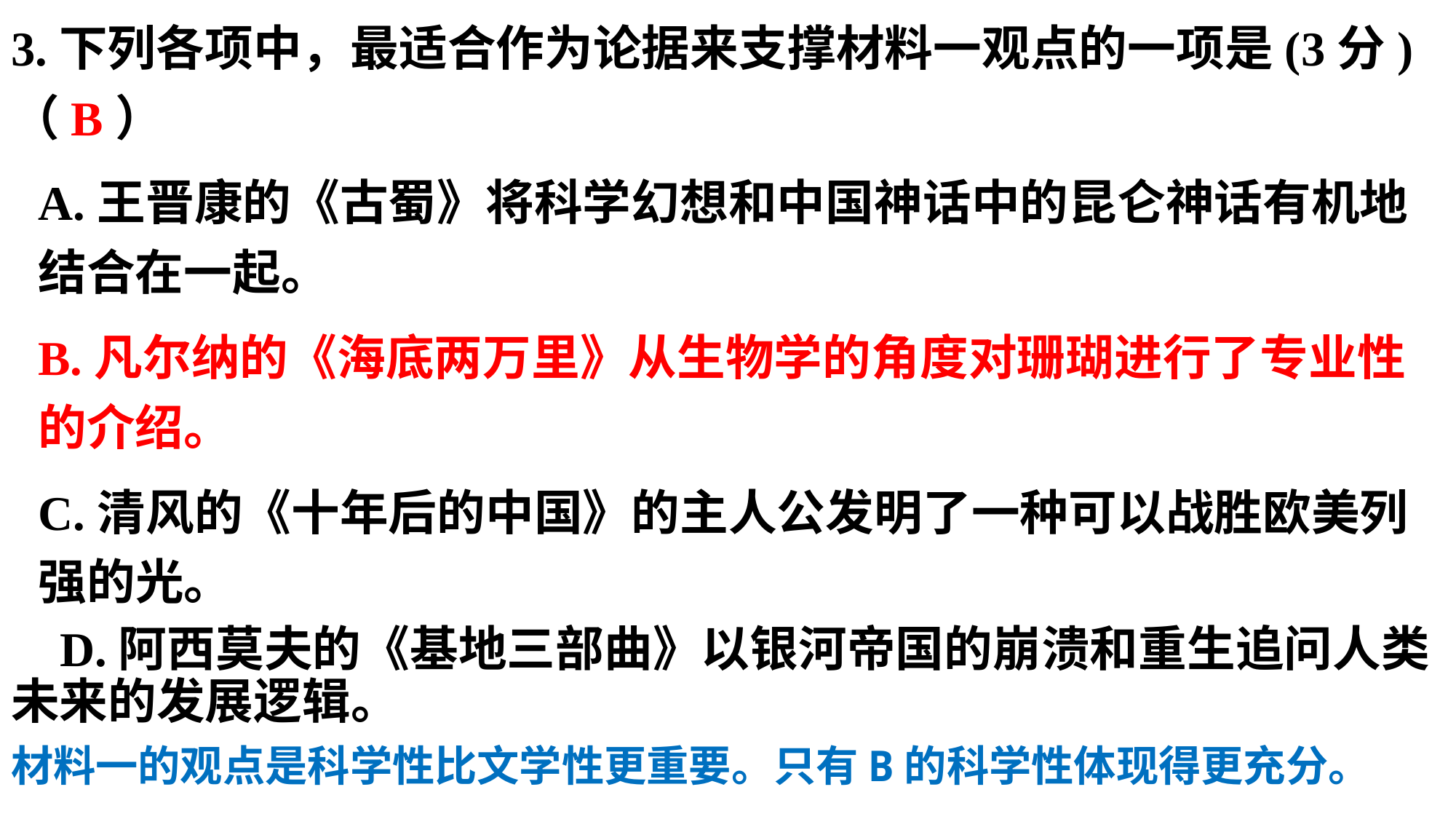

3.下列各项中，最适合作为论据来支撑材料一观点的一项是(3分)（B）
A.王晋康的《古蜀》将科学幻想和中国神话中的昆仑神话有机地结合在一起。
B.凡尔纳的《海底两万里》从生物学的角度对珊瑚进行了专业性的介绍。
C.清风的《十年后的中国》的主人公发明了一种可以战胜欧美列强的光。
    D.阿西莫夫的《基地三部曲》以银河帝国的崩溃和重生追问人类未来的发展逻辑。
材料一的观点是科学性比文学性更重要。只有B的科学性体现得更充分。